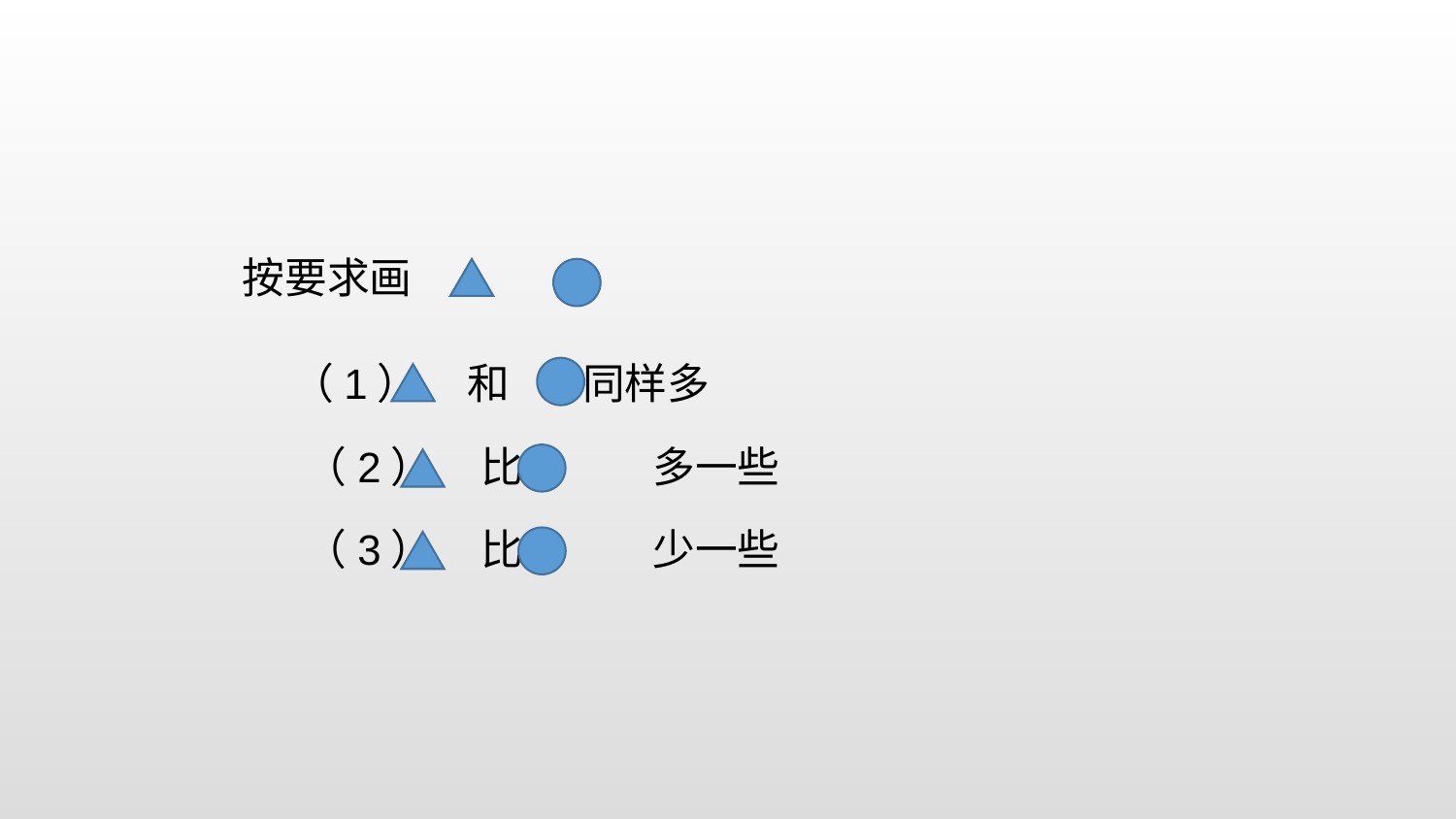

按要求画

（1）     和  	同样多

（2）     比	      多一些

（3）     比	      少一些